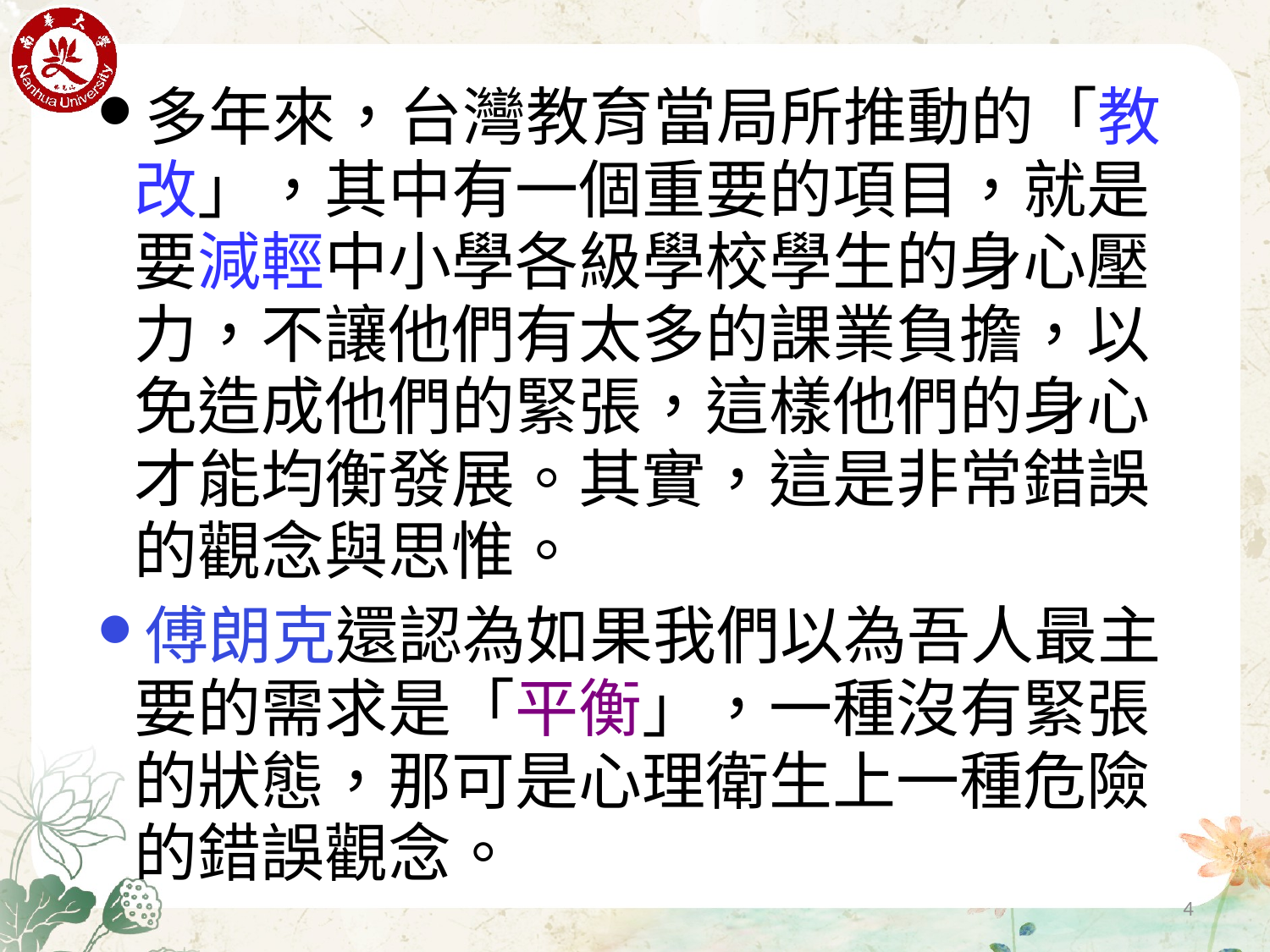

多年來，台灣教育當局所推動的「教改」，其中有一個重要的項目，就是要減輕中小學各級學校學生的身心壓力，不讓他們有太多的課業負擔，以免造成他們的緊張，這樣他們的身心才能均衡發展。其實，這是非常錯誤的觀念與思惟。
傅朗克還認為如果我們以為吾人最主要的需求是「平衡」，一種沒有緊張的狀態，那可是心理衛生上一種危險的錯誤觀念。
4